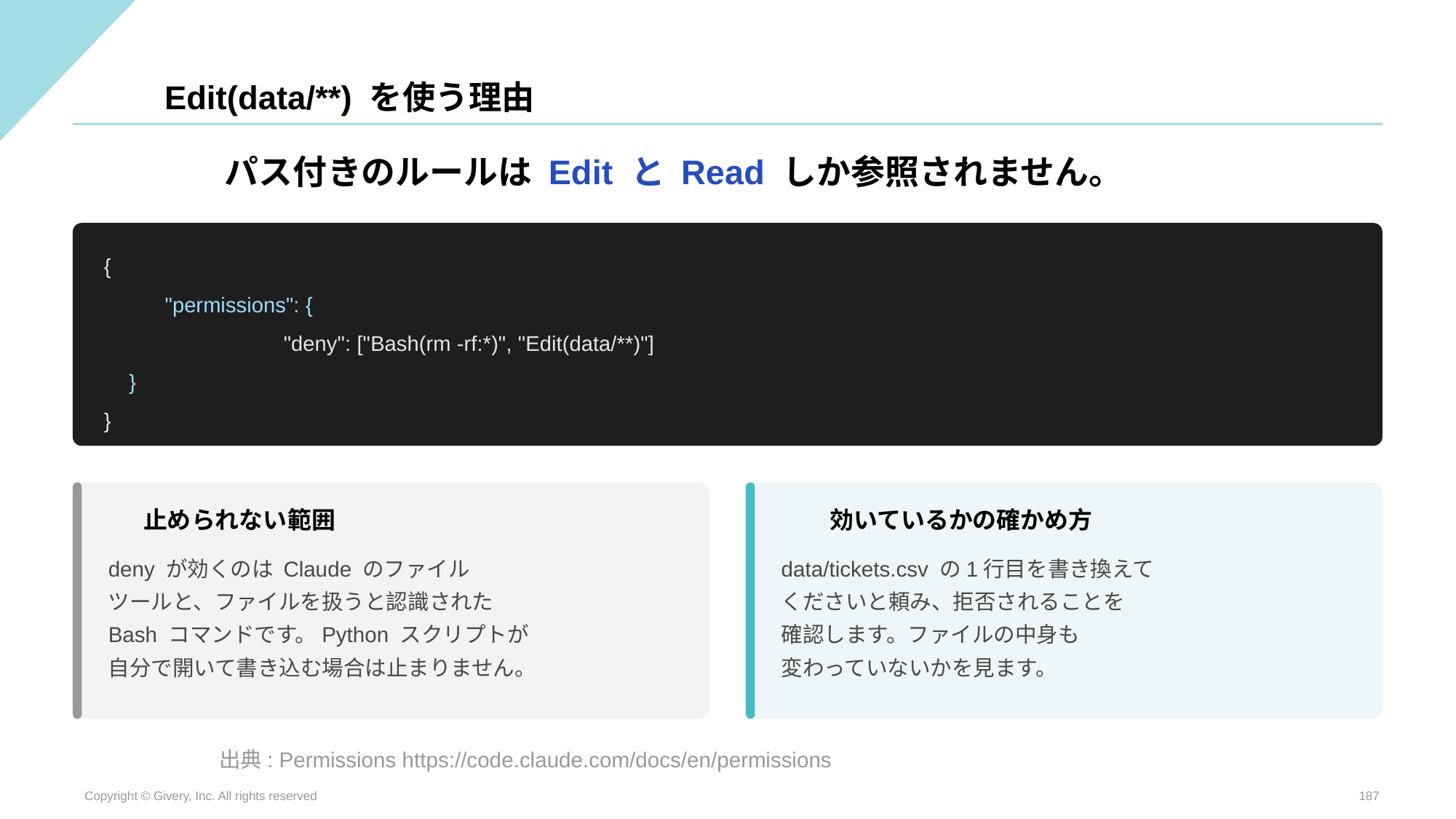

Edit(data/**) を使う理由

パス付きのルールは Edit と Read しか参照されません。

{
"permissions": {
"deny": ["Bash(rm -rf:*)", "Edit(data/**)"]
}
}

止められない範囲
効いているかの確かめ方
deny が効くのは Claude のファイル
ツールと、ファイルを扱うと認識された
Bash コマンドです。Python スクリプトが
自分で開いて書き込む場合は止まりません。
data/tickets.csv の1行目を書き換えて
くださいと頼み、拒否されることを
確認します。ファイルの中身も
変わっていないかを見ます。
出典: Permissions https://code.claude.com/docs/en/permissions
Copyright © Givery, Inc. All rights reserved
187